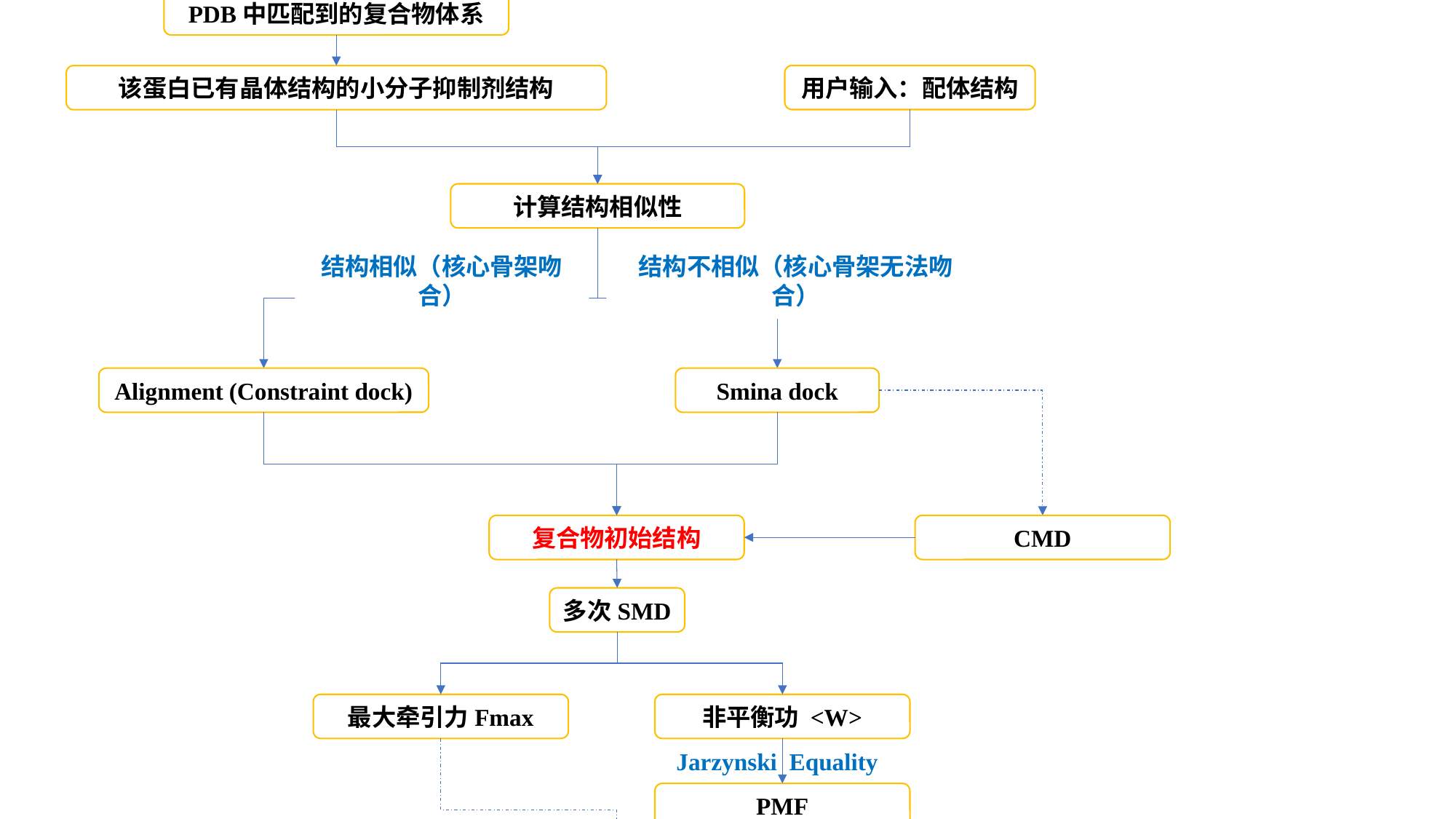

用户输入：蛋白结构
序列相似性搜索
PDB中匹配到的复合物体系
用户输入：配体结构
该蛋白已有晶体结构的小分子抑制剂结构
计算结构相似性
结构相似（核心骨架吻合）
结构不相似（核心骨架无法吻合）
Alignment (Constraint dock)
Smina dock
CMD
复合物初始结构
多次SMD
最大牵引力Fmax
非平衡功 <W>
Jarzynski  Equality
PMF
Koff预测值